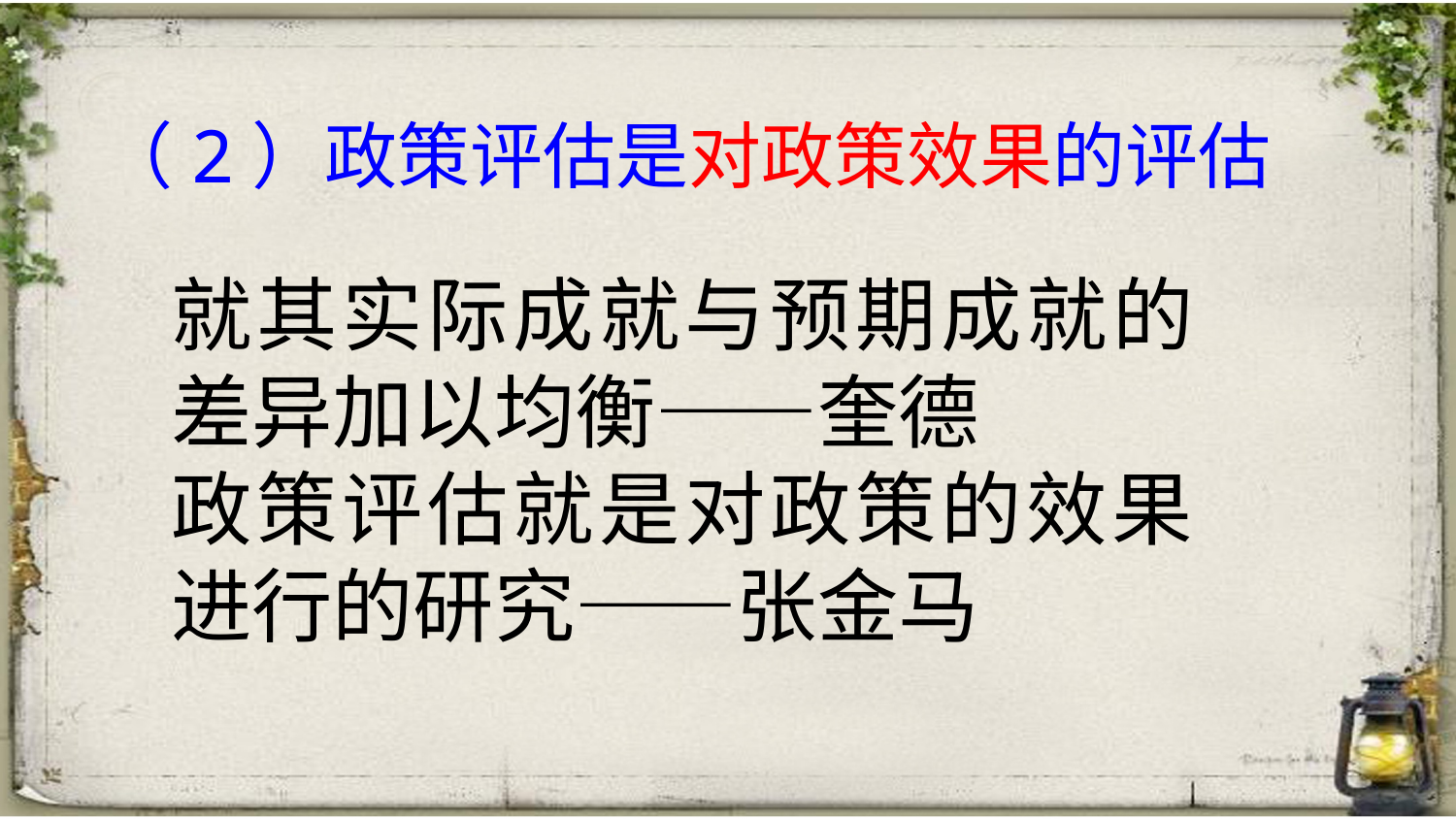

# （2）政策评估是对政策效果的评估

就其实际成就与预期成就的差异加以均衡——奎德
政策评估就是对政策的效果进行的研究——张金马